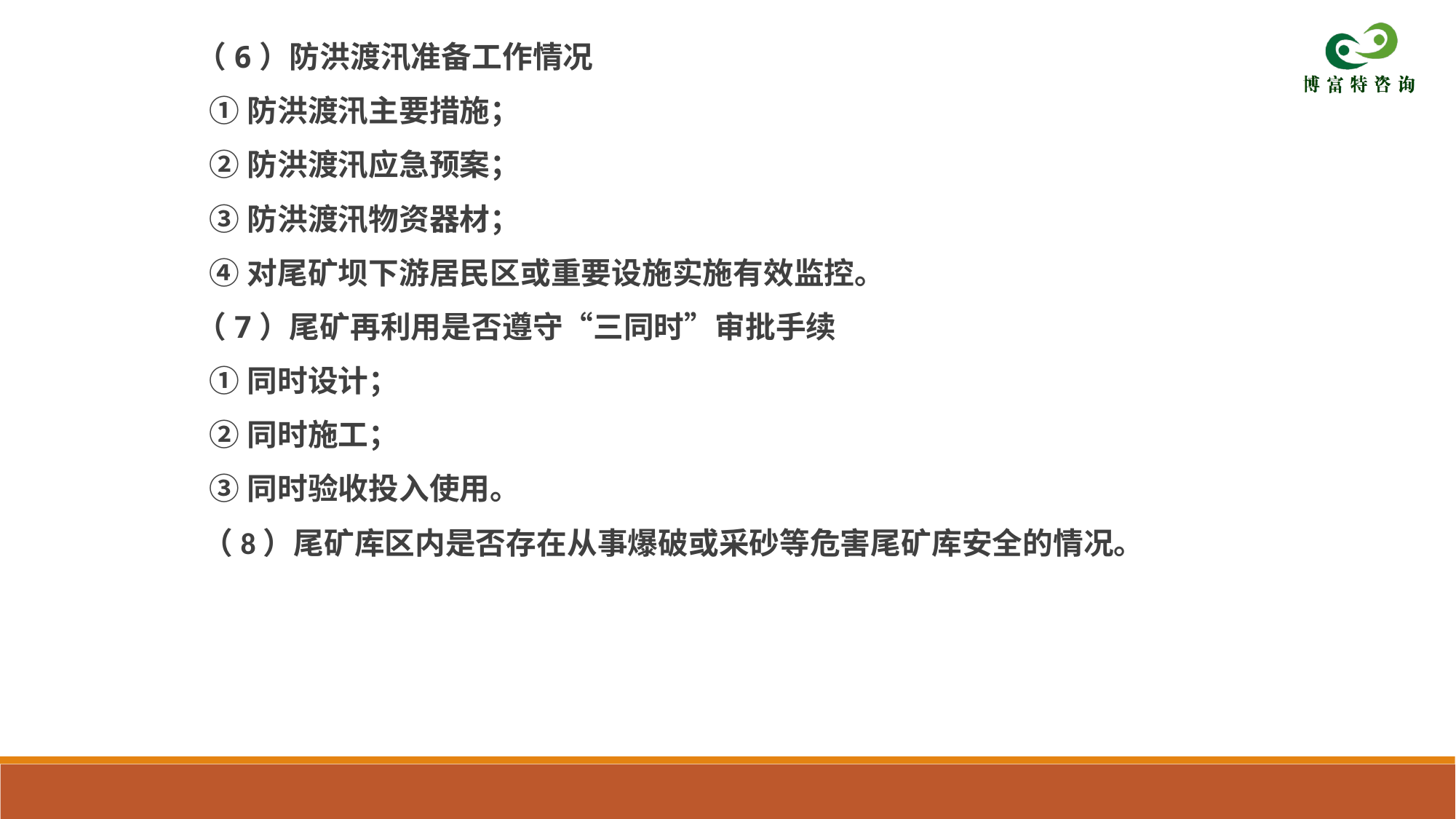

（6）防洪渡汛准备工作情况
    ①防洪渡汛主要措施；
    ②防洪渡汛应急预案；
    ③防洪渡汛物资器材；
    ④对尾矿坝下游居民区或重要设施实施有效监控。
 （7）尾矿再利用是否遵守“三同时”审批手续
    ①同时设计；
    ②同时施工；
    ③同时验收投入使用。
  （8）尾矿库区内是否存在从事爆破或采砂等危害尾矿库安全的情况。